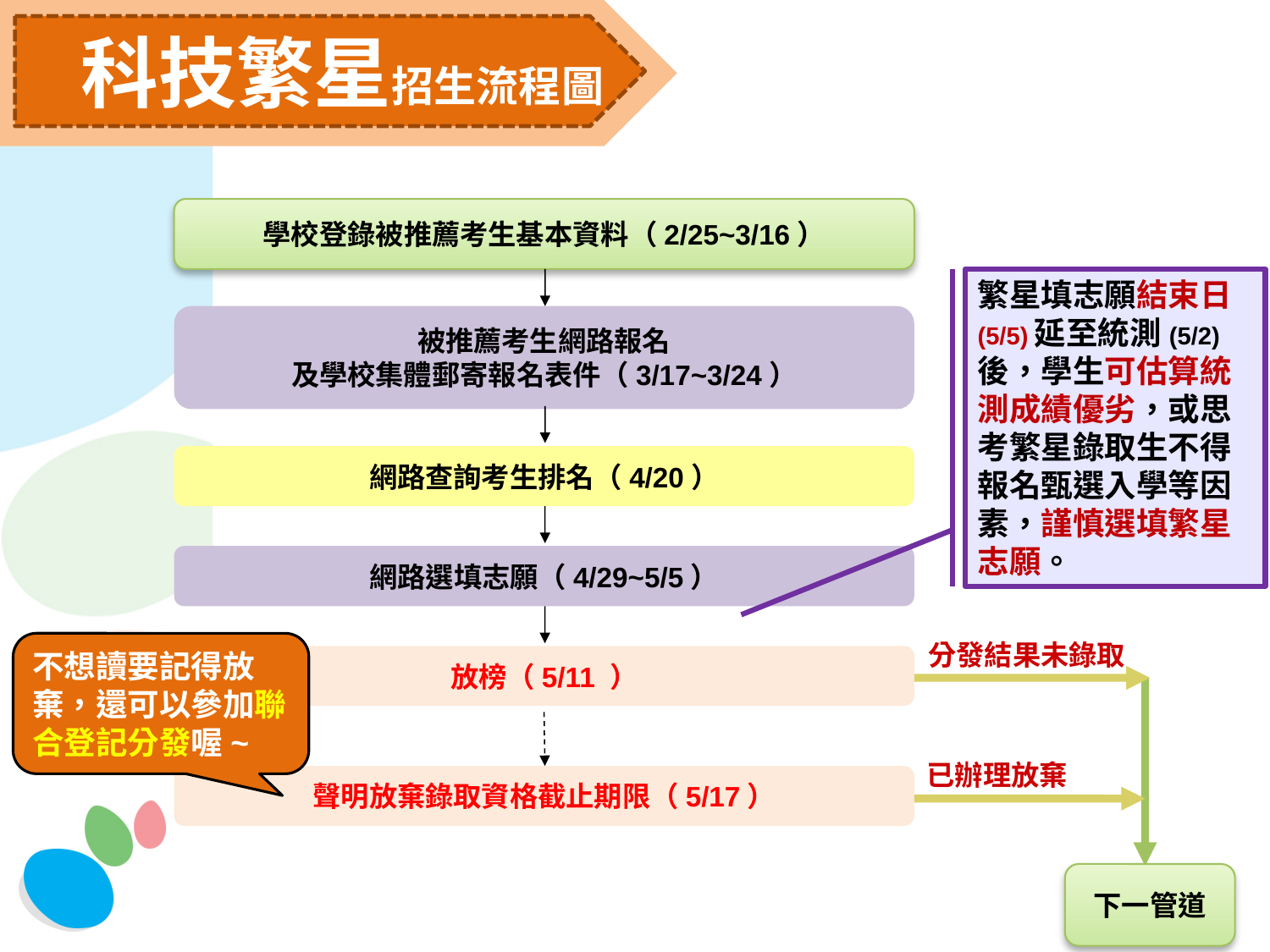

科技繁星招生流程圖
學校登錄被推薦考生基本資料（2/25~3/16）

繁星填志願結束日(5/5)延至統測(5/2)後，學生可估算統測成績優劣，或思考繁星錄取生不得報名甄選入學等因素，謹慎選填繁星志願。
被推薦考生網路報名
及學校集體郵寄報名表件（3/17~3/24）

網路查詢考生排名（4/20）

網路選填志願（4/29~5/5）

分發結果未錄取
不想讀要記得放棄，還可以參加聯合登記分發喔~
放榜（5/11 ）

已辦理放棄
聲明放棄錄取資格截止期限（5/17）

下一管道